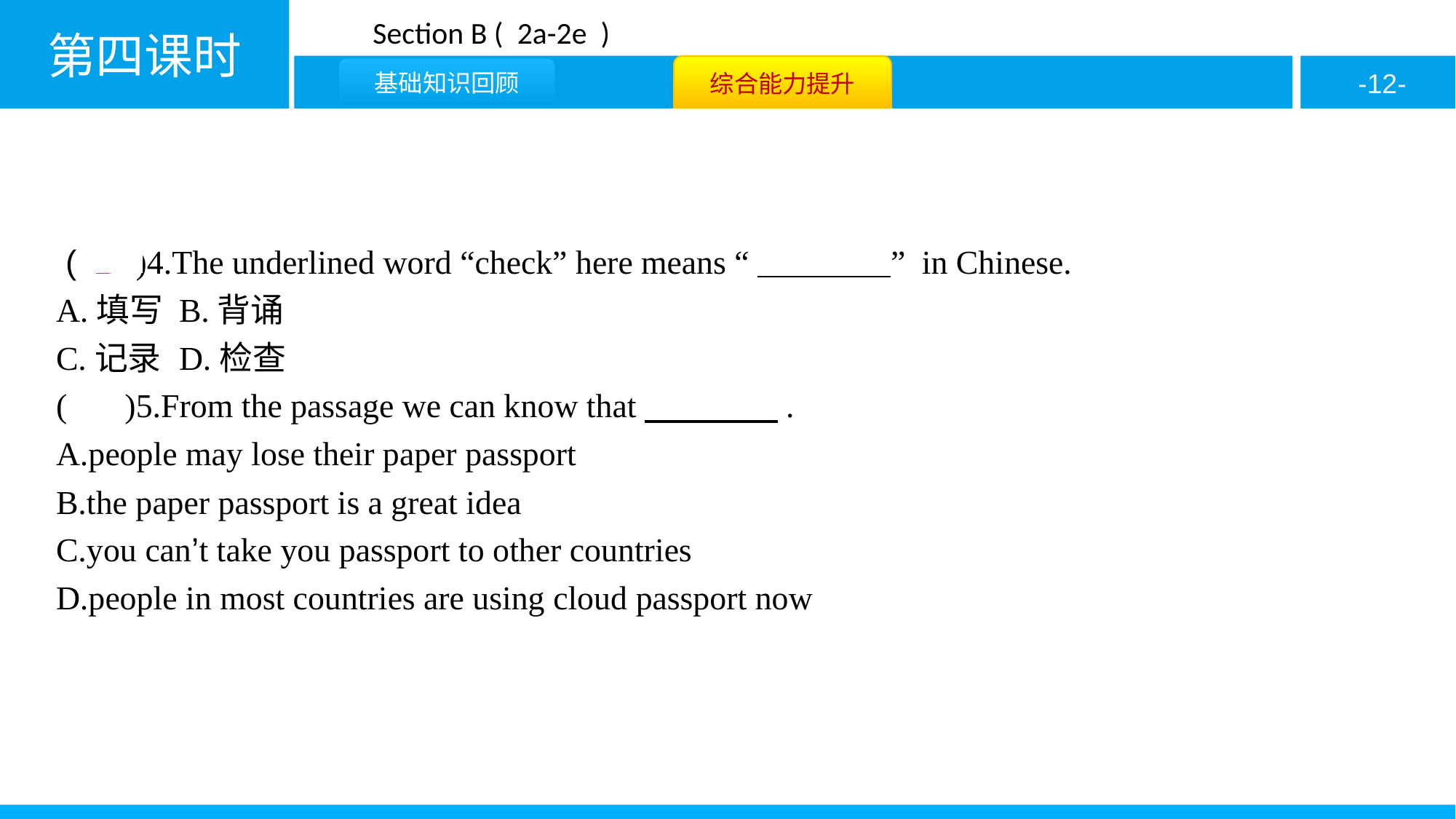

(  D  )4.The underlined word “check” here means “　　　　” in Chinese.
A.填写	B.背诵
C.记录	D.检查
(  A  )5.From the passage we can know that　　　　.
A.people may lose their paper passport
B.the paper passport is a great idea
C.you can’t take you passport to other countries
D.people in most countries are using cloud passport now